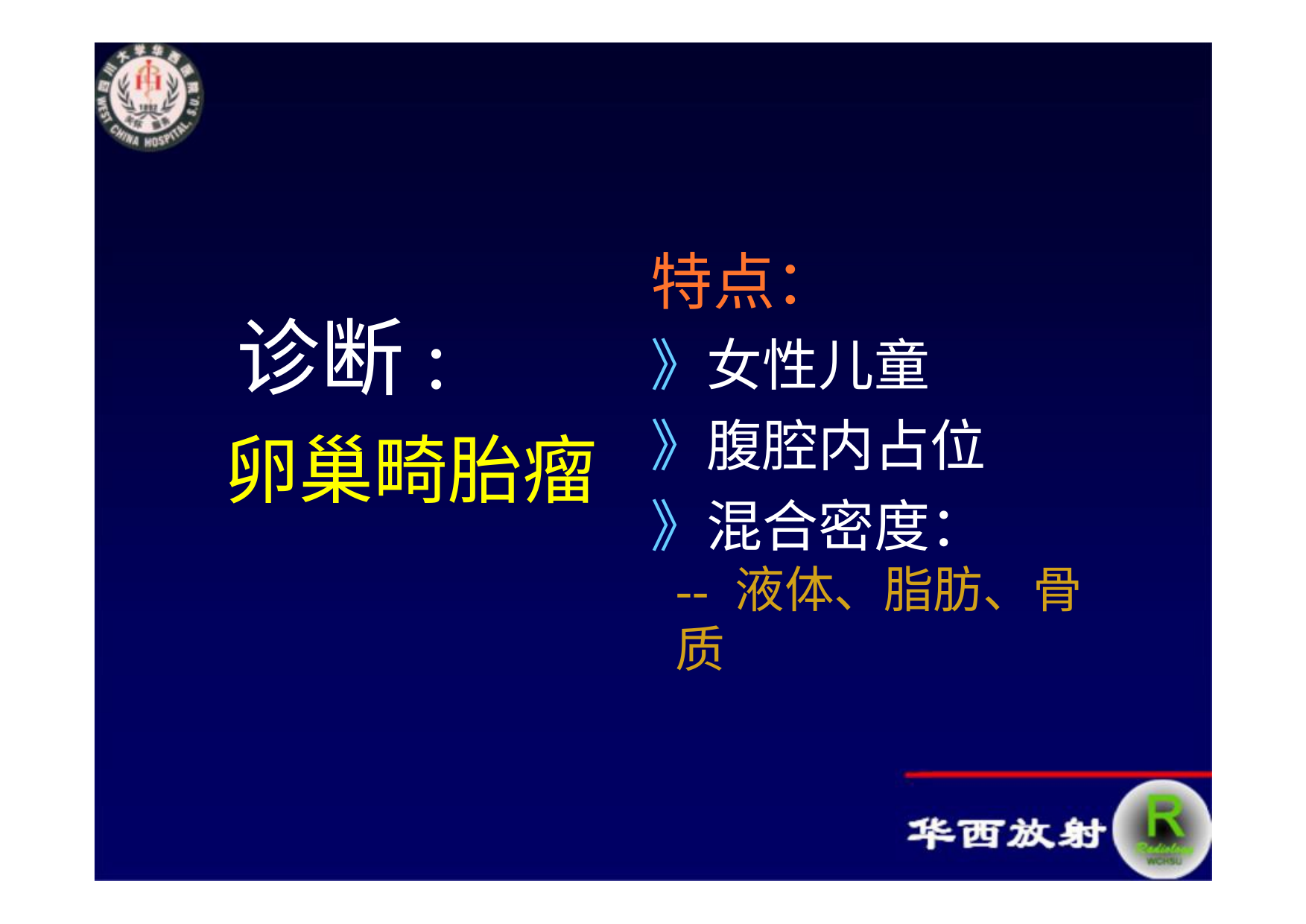

特点：

》女性儿童

》腹腔内占位

》混合密度：
-- 液体、脂肪、骨质
诊断:

卵巢畸胎瘤